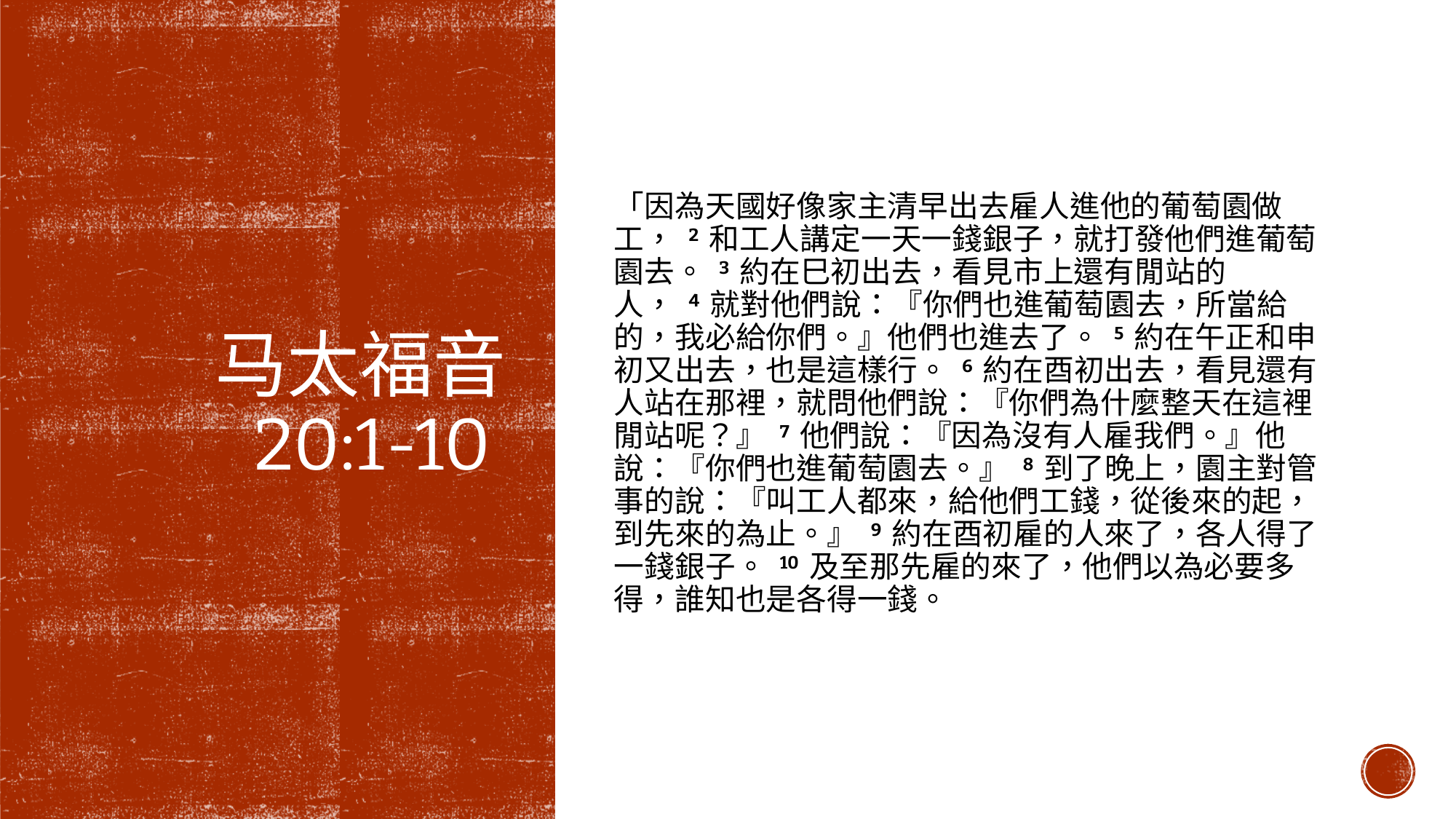

「因為天國好像家主清早出去雇人進他的葡萄園做工， 2 和工人講定一天一錢銀子，就打發他們進葡萄園去。 3 約在巳初出去，看見市上還有閒站的人， 4 就對他們說：『你們也進葡萄園去，所當給的，我必給你們。』他們也進去了。 5 約在午正和申初又出去，也是這樣行。 6 約在酉初出去，看見還有人站在那裡，就問他們說：『你們為什麼整天在這裡閒站呢？』 7 他們說：『因為沒有人雇我們。』他說：『你們也進葡萄園去。』 8 到了晚上，園主對管事的說：『叫工人都來，給他們工錢，從後來的起，到先來的為止。』 9 約在酉初雇的人來了，各人得了一錢銀子。 10 及至那先雇的來了，他們以為必要多得，誰知也是各得一錢。
# 马太福音 20:1-10